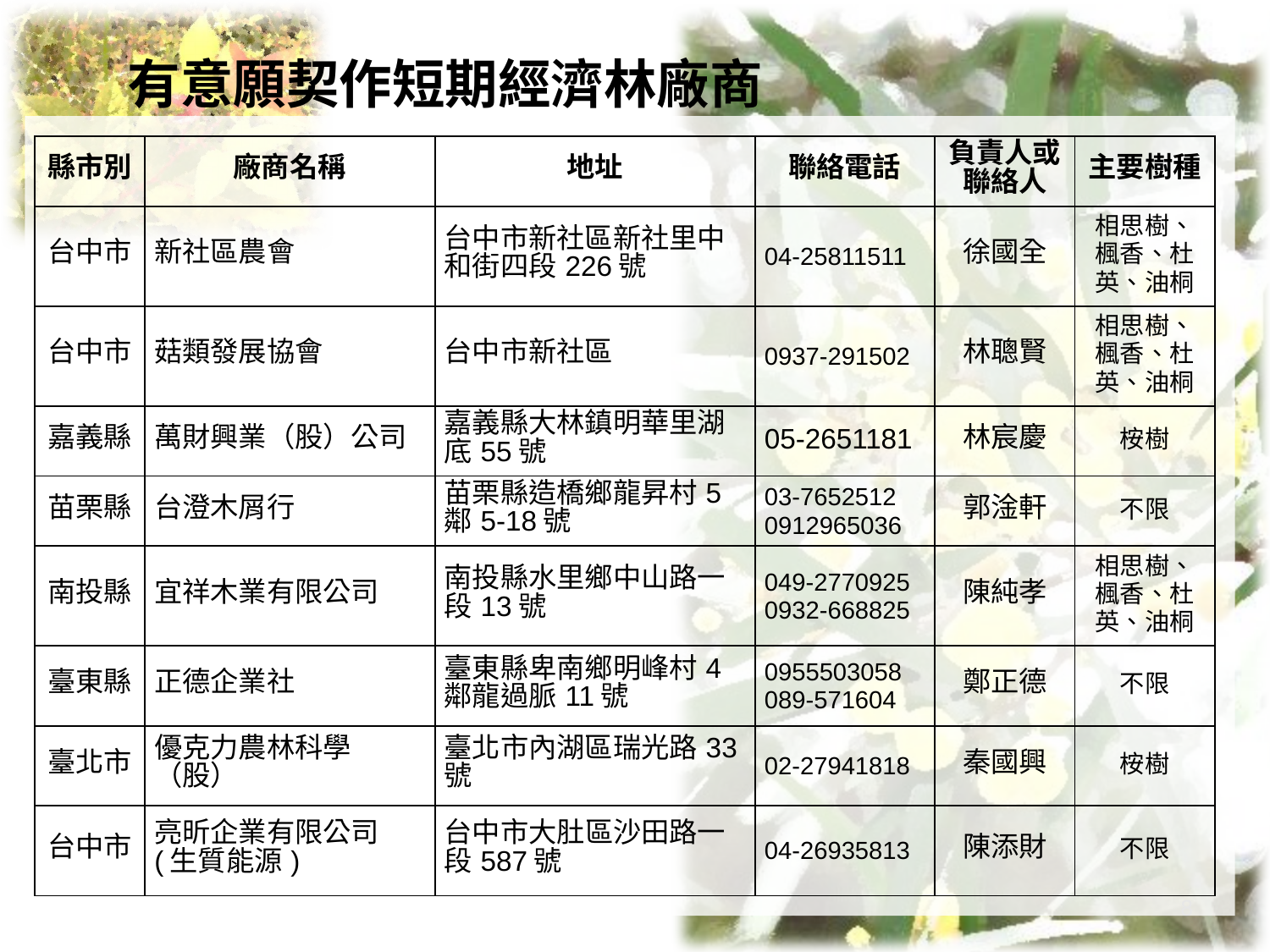

# 有意願契作短期經濟林廠商

| 縣市別 | 廠商名稱 | 地址 | 聯絡電話 | 負責人或聯絡人 | 主要樹種 |
| --- | --- | --- | --- | --- | --- |
| 台中市 | 新社區農會 | 台中市新社區新社里中和街四段226號 | 04-25811511 | 徐國全 | 相思樹、楓香、杜英、油桐 |
| 台中市 | 菇類發展協會 | 台中市新社區 | 0937-291502 | 林聰賢 | 相思樹、楓香、杜英、油桐 |
| 嘉義縣 | 萬財興業（股）公司 | 嘉義縣大林鎮明華里湖底55號 | 05-2651181 | 林宸慶 | 桉樹 |
| 苗栗縣 | 台澄木屑行 | 苗栗縣造橋鄉龍昇村5鄰5-18號 | 03-7652512 0912965036 | 郭淦軒 | 不限 |
| 南投縣 | 宜祥木業有限公司 | 南投縣水里鄉中山路一段13號 | 049-2770925 0932-668825 | 陳純孝 | 相思樹、楓香、杜英、油桐 |
| 臺東縣 | 正德企業社 | 臺東縣卑南鄉明峰村4鄰龍過脈11號 | 0955503058 089-571604 | 鄭正德 | 不限 |
| 臺北市 | 優克力農林科學（股） | 臺北市內湖區瑞光路33號 | 02-27941818 | 秦國興 | 桉樹 |
| 台中市 | 亮昕企業有限公司(生質能源) | 台中市大肚區沙田路一段587號 | 04-26935813 | 陳添財 | 不限 |
8